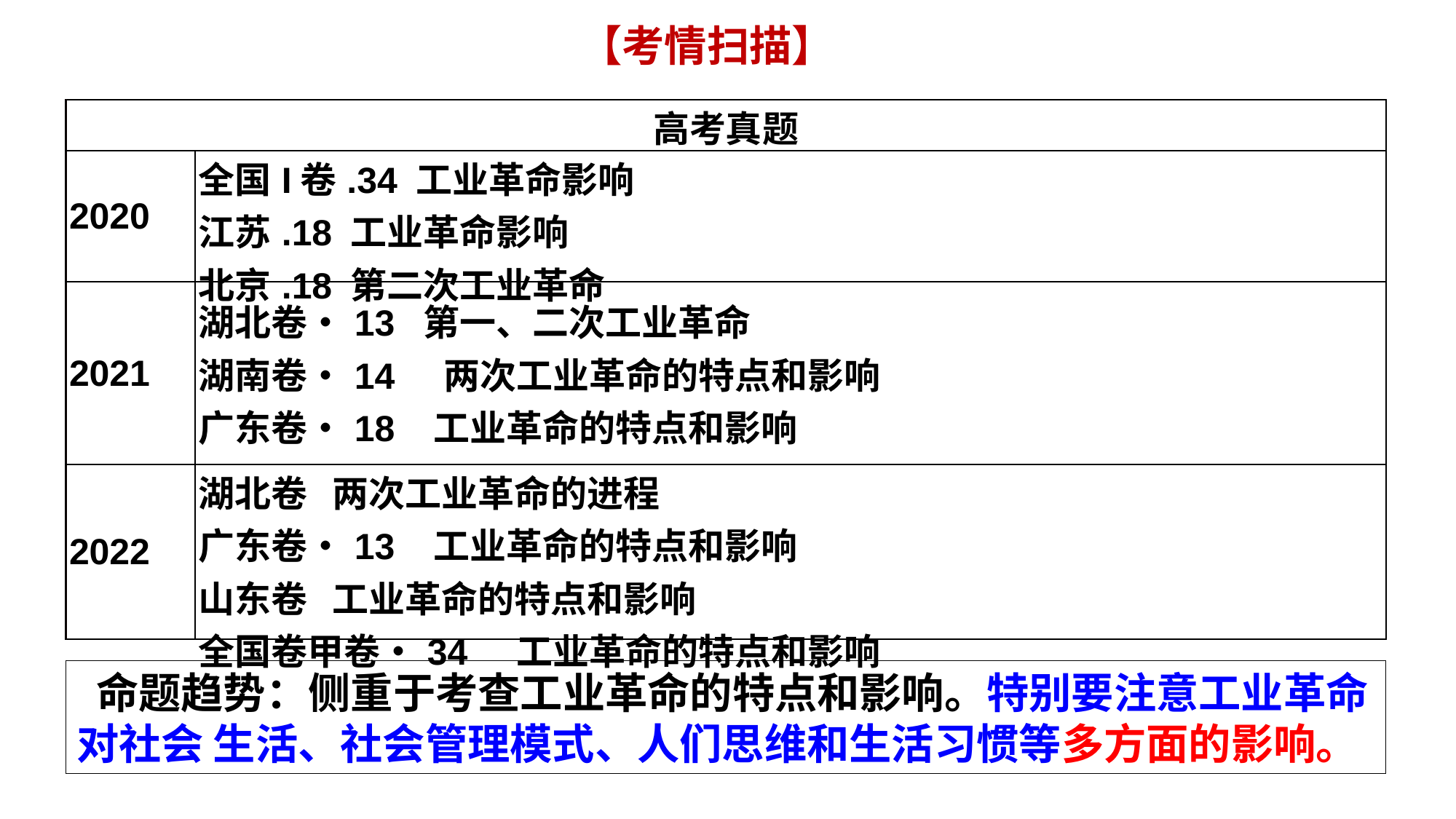

【考情扫描】
| 高考真题 |  |
| --- | --- |
| 2020 | 全国I卷.34 工业革命影响 江苏.18 工业革命影响 北京.18 第二次工业革命 |
| 2021 | 湖北卷•13 第一、二次工业革命 湖南卷•14 两次工业革命的特点和影响 广东卷•18 工业革命的特点和影响 |
| 2022 | 湖北卷 两次工业革命的进程 广东卷•13 工业革命的特点和影响 山东卷 工业革命的特点和影响 全国卷甲卷•34 工业革命的特点和影响 |
 命题趋势：侧重于考查工业革命的特点和影响。特别要注意工业革命对社会 生活、社会管理模式、人们思维和生活习惯等多方面的影响。